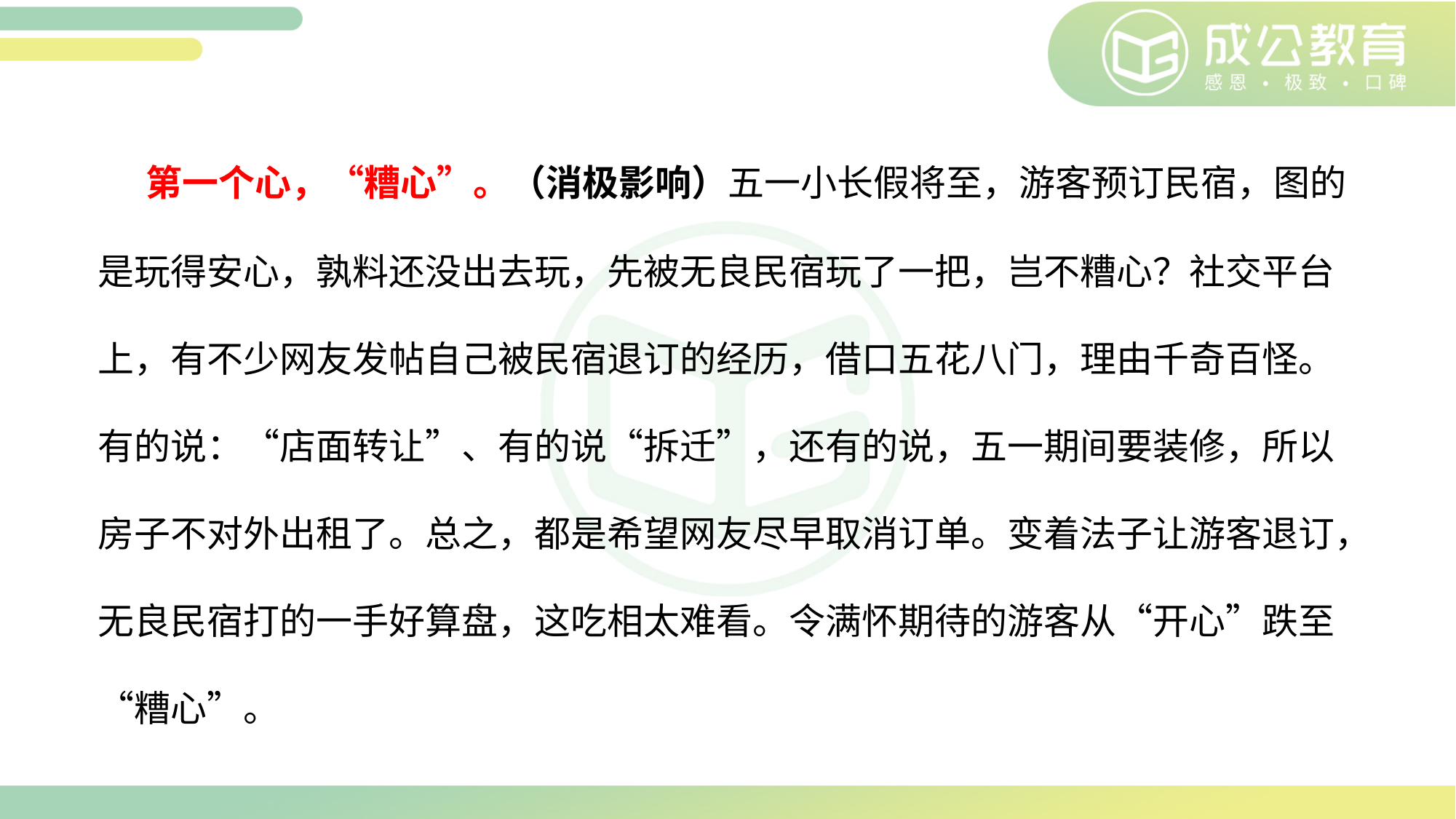

第一个心，“糟心”。（消极影响）五一小长假将至，游客预订民宿，图的是玩得安心，孰料还没出去玩，先被无良民宿玩了一把，岂不糟心？社交平台上，有不少网友发帖自己被民宿退订的经历，借口五花八门，理由千奇百怪。有的说：“店面转让”、有的说“拆迁”，还有的说，五一期间要装修，所以房子不对外出租了。总之，都是希望网友尽早取消订单。变着法子让游客退订，无良民宿打的一手好算盘，这吃相太难看。令满怀期待的游客从“开心”跌至“糟心”。